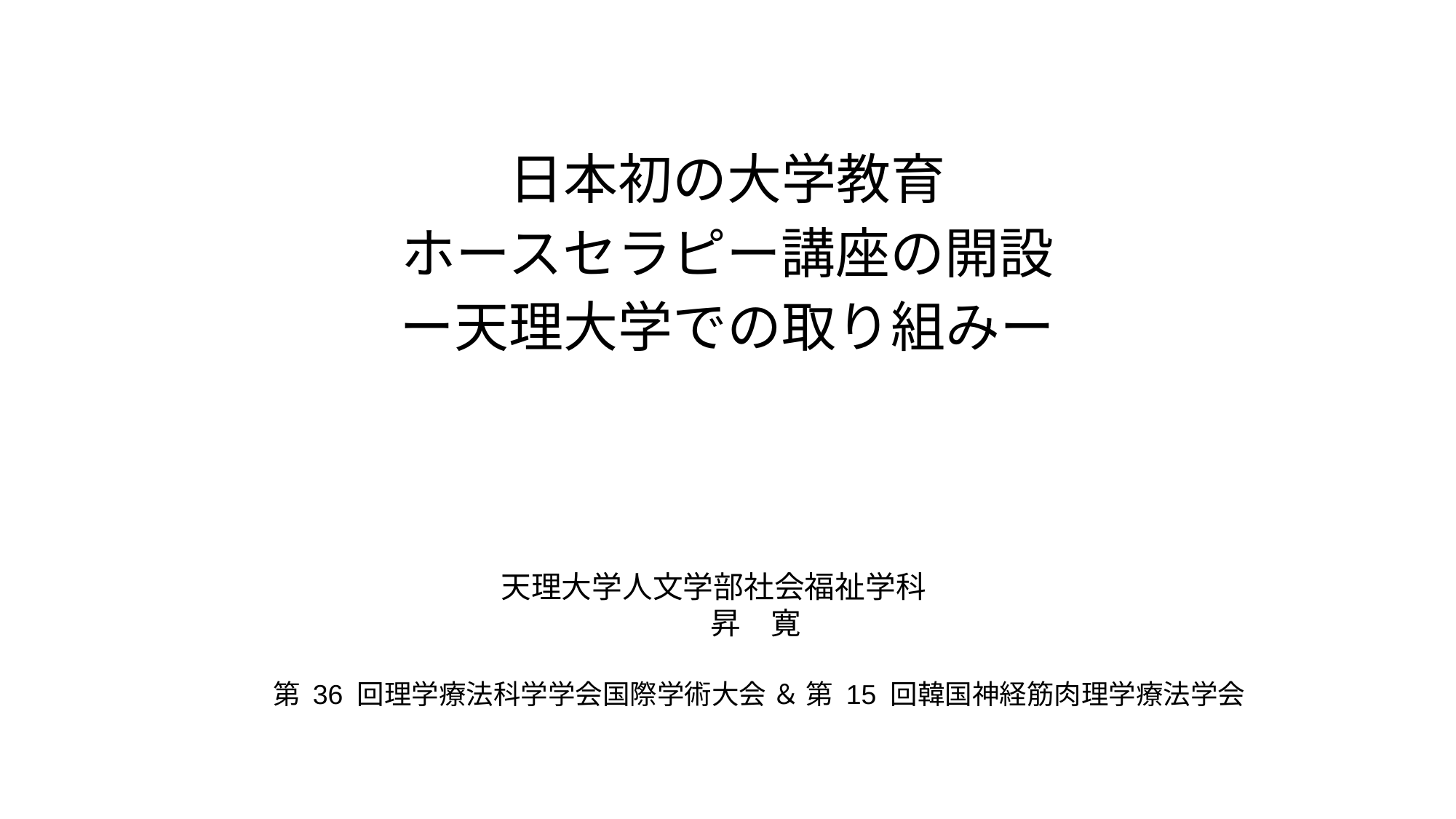

日本初の大学教育
ホースセラピー講座の開設
ー天理大学での取り組みー
天理大学人文学部社会福祉学科
昇　寛

第 36 回理学療法科学学会国際学術大会 ＆ 第 15 回韓国神経筋肉理学療法学会